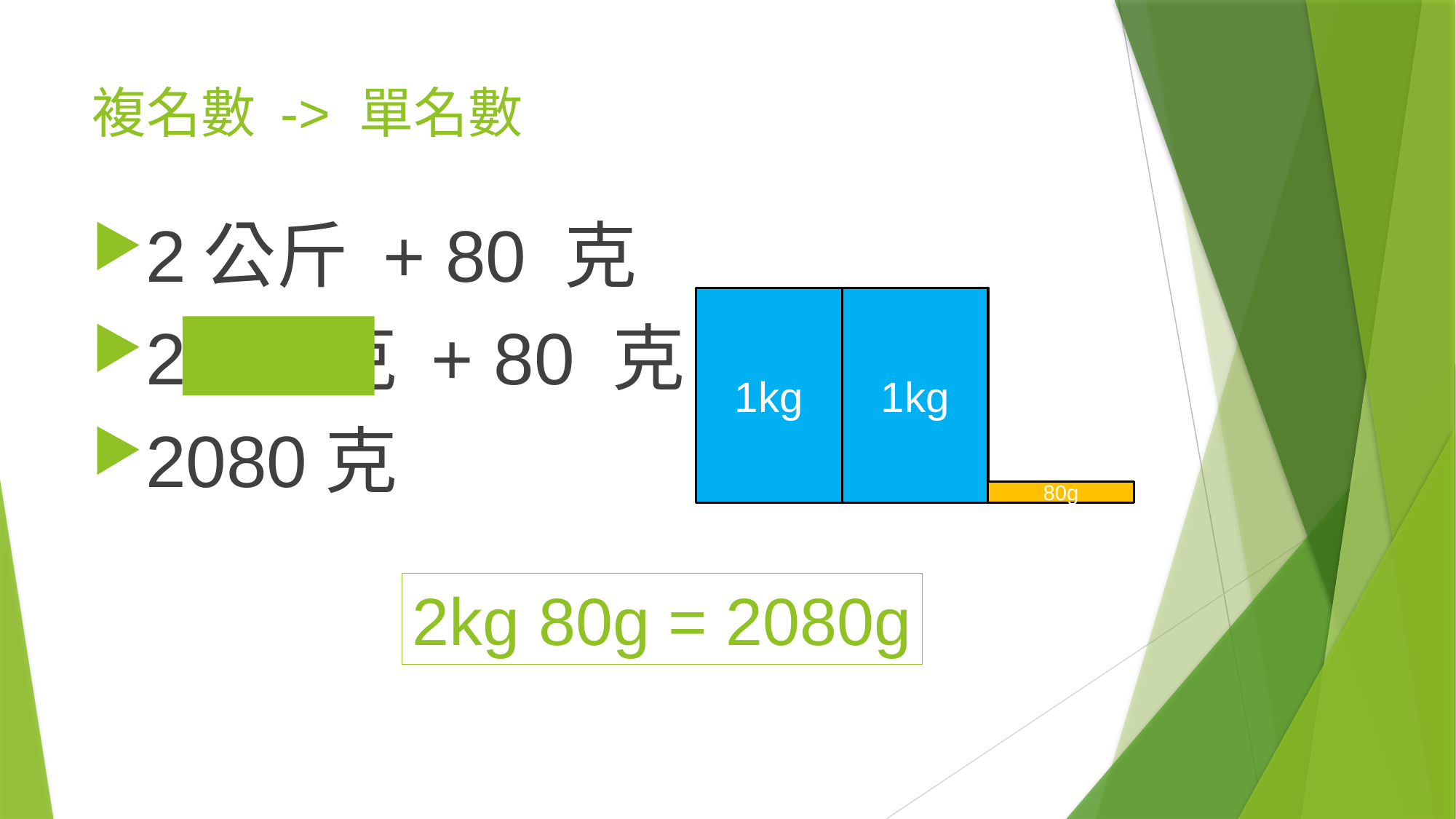

# 複名數 -> 單名數
2公斤 + 80 克
2000克 + 80 克
2080克
1kg
1kg

80g
2kg 80g = 2080g